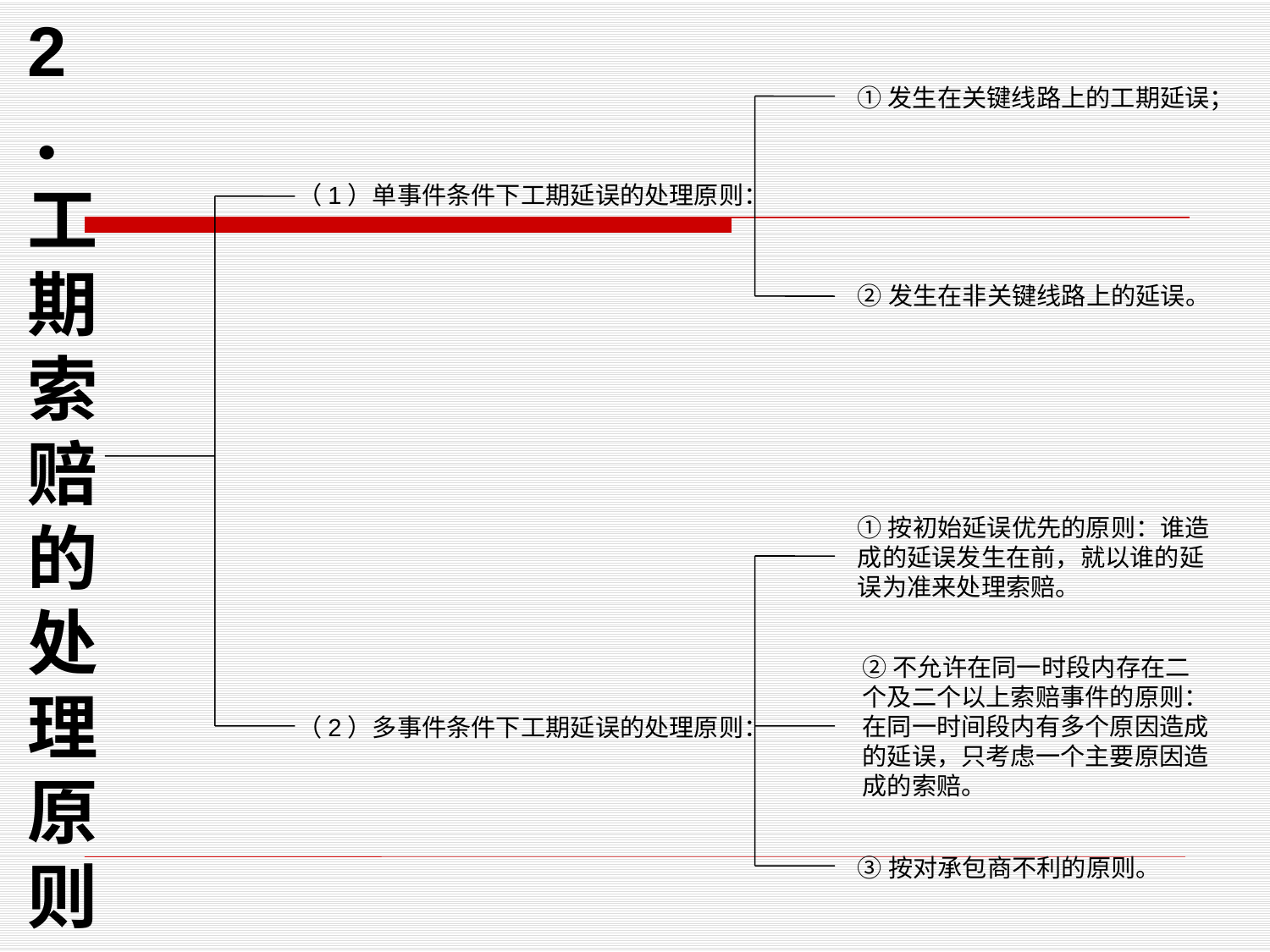

2．工期索赔的处理原则
①发生在关键线路上的工期延误；

（1）单事件条件下工期延误的处理原则：

②发生在非关键线路上的延误。
①按初始延误优先的原则：谁造成的延误发生在前，就以谁的延误为准来处理索赔。

②不允许在同一时段内存在二个及二个以上索赔事件的原则：在同一时间段内有多个原因造成的延误，只考虑一个主要原因造成的索赔。
（2）多事件条件下工期延误的处理原则：
③按对承包商不利的原则。